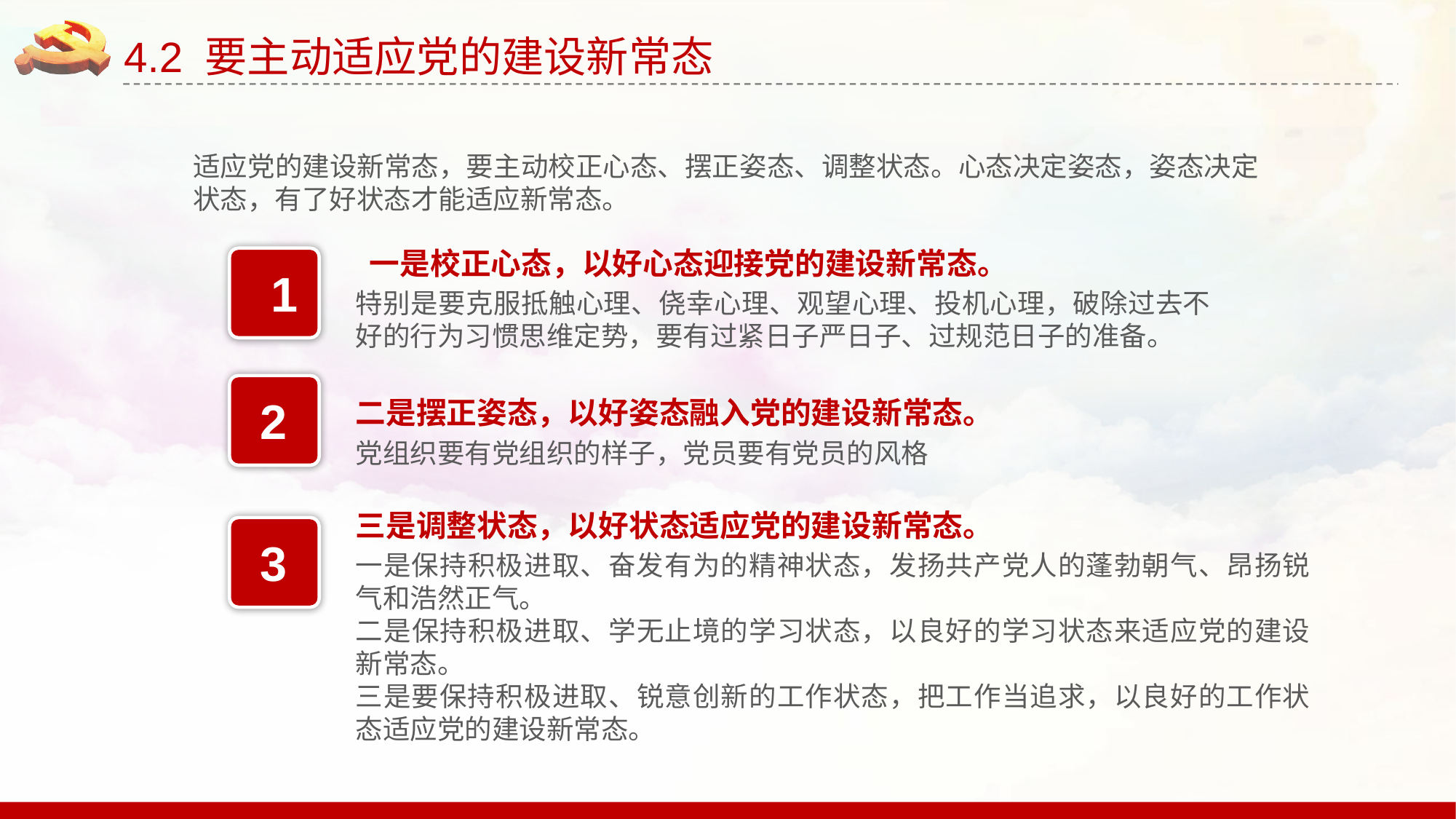

4.2 要主动适应党的建设新常态

适应党的建设新常态，要主动校正心态、摆正姿态、调整状态。心态决定姿态，姿态决定状态，有了好状态才能适应新常态。
 一是校正心态，以好心态迎接党的建设新常态。

1
特别是要克服抵触心理、侥幸心理、观望心理、投机心理，破除过去不好的行为习惯思维定势，要有过紧日子严日子、过规范日子的准备。

2
二是摆正姿态，以好姿态融入党的建设新常态。
党组织要有党组织的样子，党员要有党员的风格
三是调整状态，以好状态适应党的建设新常态。

3
一是保持积极进取、奋发有为的精神状态，发扬共产党人的蓬勃朝气、昂扬锐气和浩然正气。
二是保持积极进取、学无止境的学习状态，以良好的学习状态来适应党的建设新常态。
三是要保持积极进取、锐意创新的工作状态，把工作当追求，以良好的工作状态适应党的建设新常态。